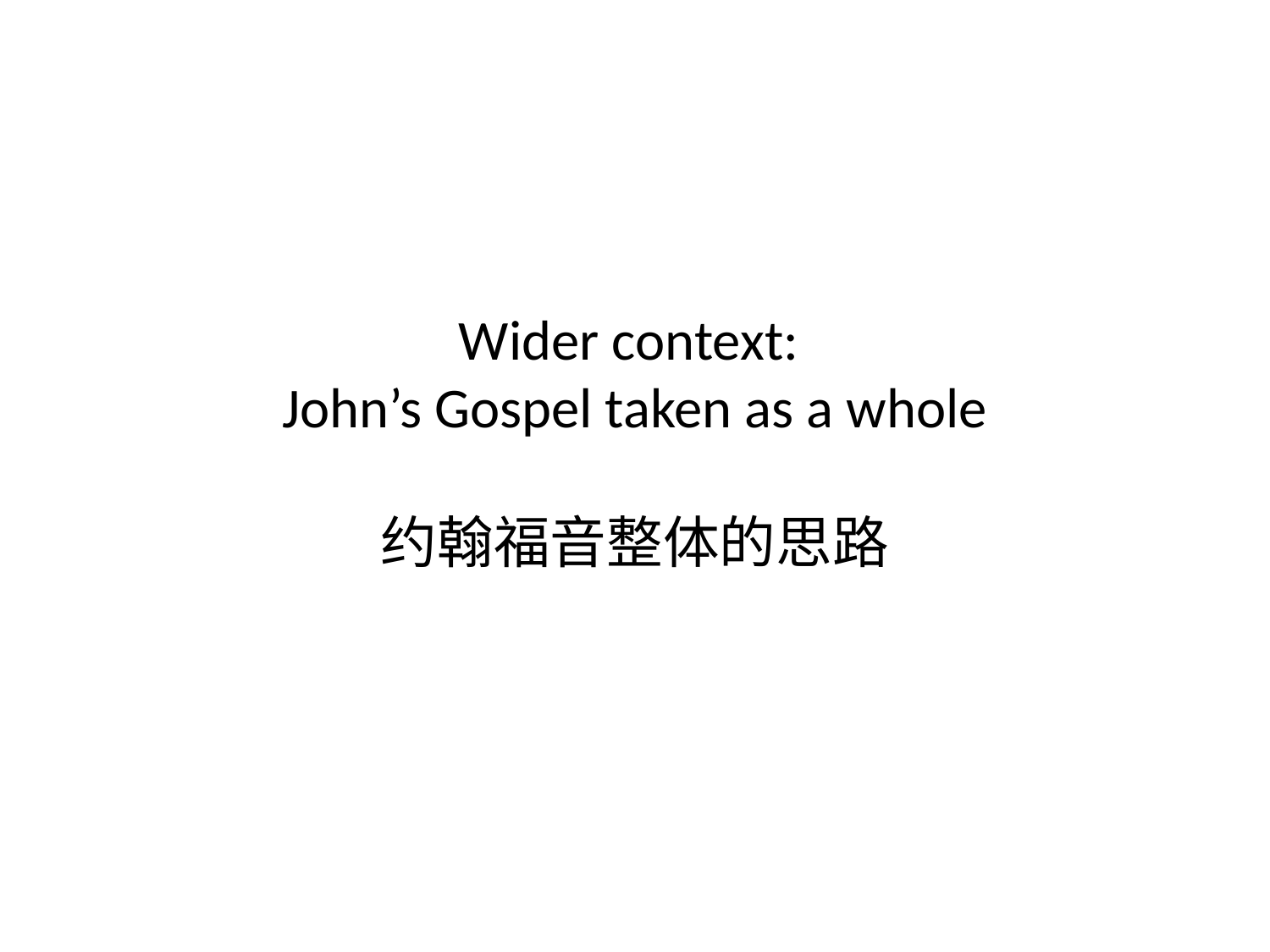

# Wider context: John’s Gospel taken as a whole 约翰福音整体的思路